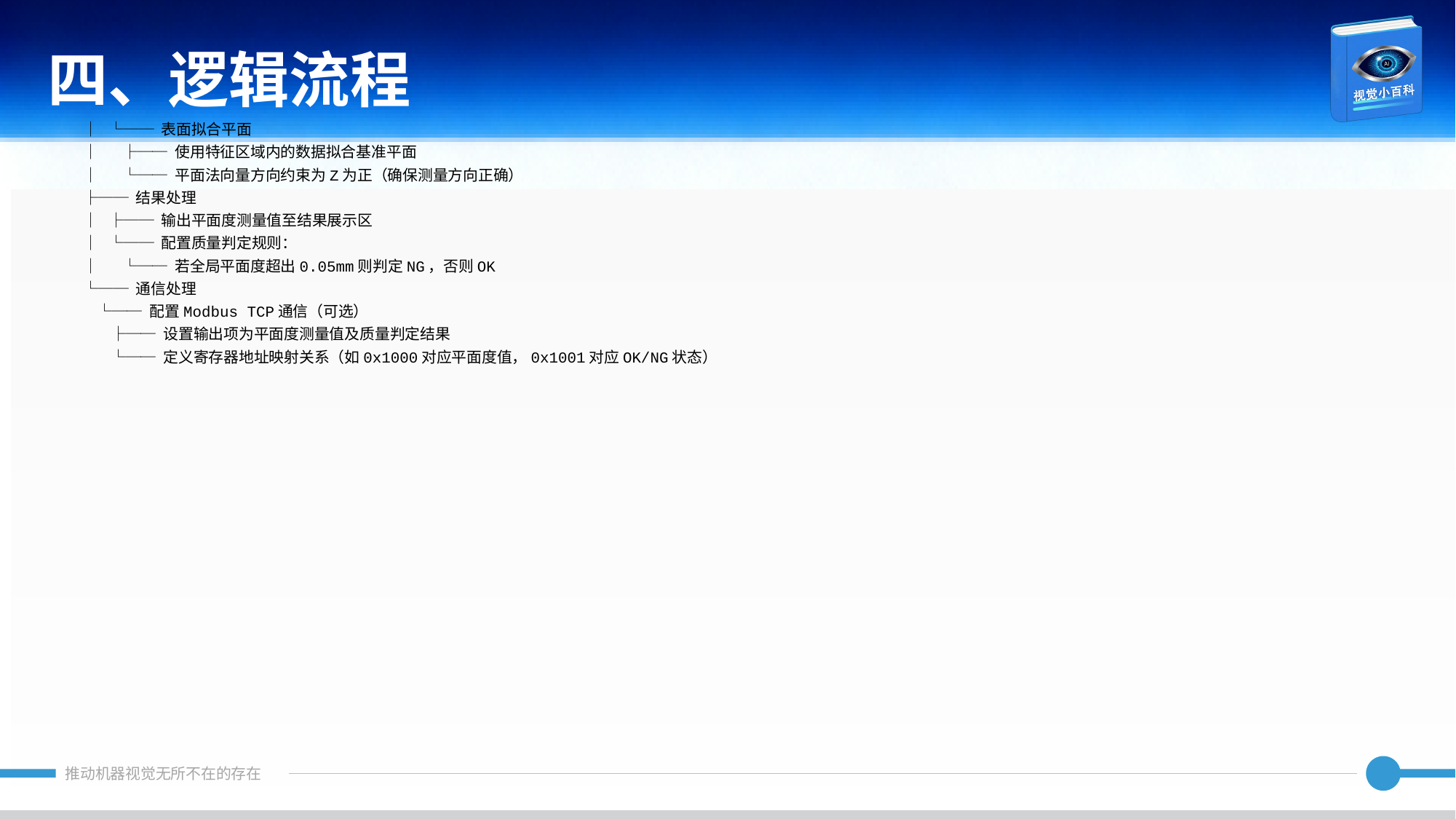

四、逻辑流程

│   └── 表面拟合平面
│       ├── 使用特征区域内的数据拟合基准平面
│       └── 平面法向量方向约束为Z为正（确保测量方向正确）
├── 结果处理
│   ├── 输出平面度测量值至结果展示区
│   └── 配置质量判定规则：
│       └── 若全局平面度超出0.05mm则判定NG，否则OK
└── 通信处理
    └── 配置Modbus TCP通信（可选）
        ├── 设置输出项为平面度测量值及质量判定结果
        └── 定义寄存器地址映射关系（如0x1000对应平面度值，0x1001对应OK/NG状态）
9